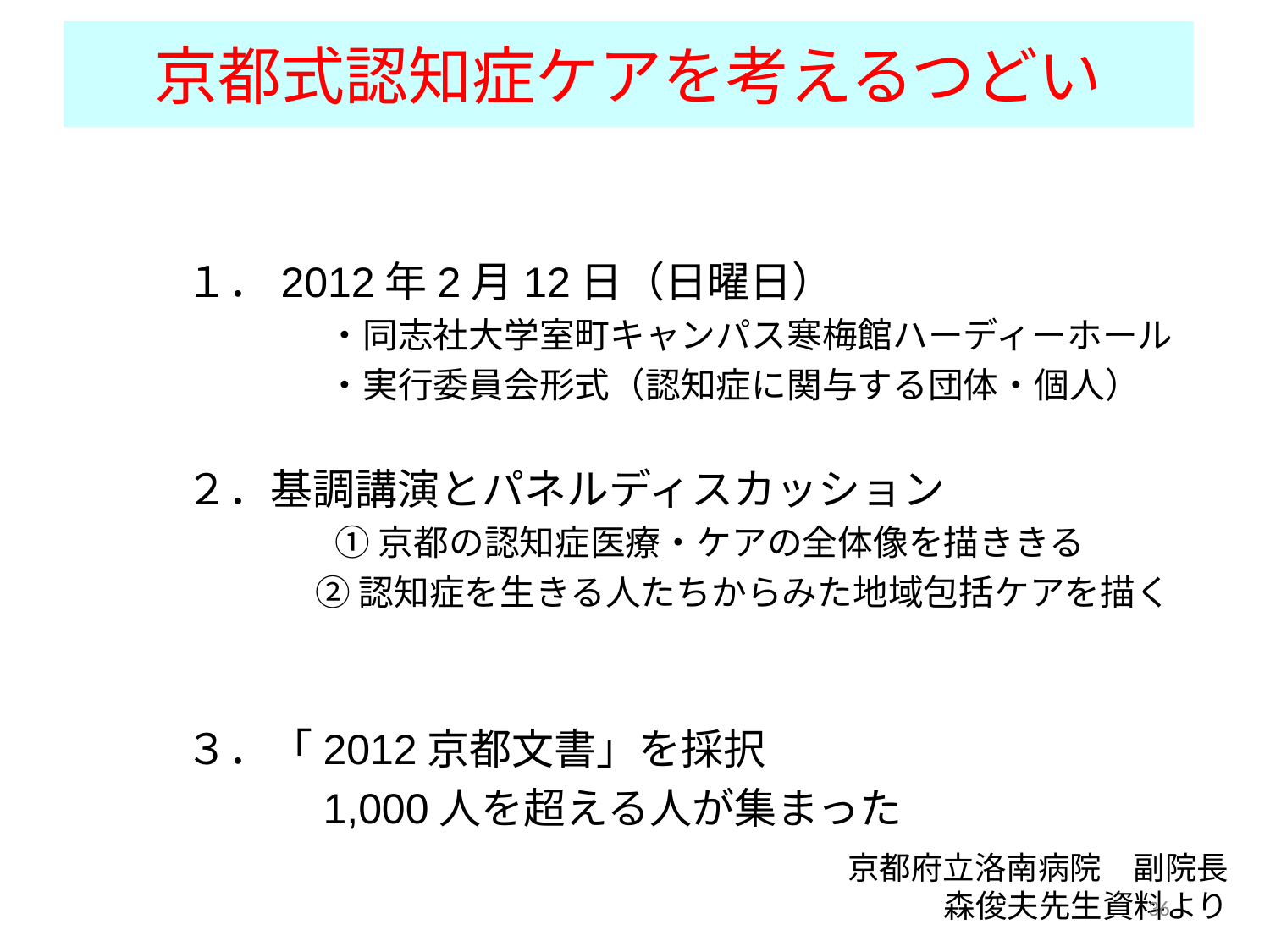

京都式認知症ケアを考えるつどい
１．2012年2月12日（日曜日）
　　　　・同志社大学室町キャンパス寒梅館ハーディーホール
　　　　・実行委員会形式（認知症に関与する団体・個人）

２．基調講演とパネルディスカッション
　　　　 ① 京都の認知症医療・ケアの全体像を描ききる
　  　　 ② 認知症を生きる人たちからみた地域包括ケアを描く

３．「2012京都文書」を採択
　　　1,000人を超える人が集まった

京都府立洛南病院　副院長
森俊夫先生資料より
36